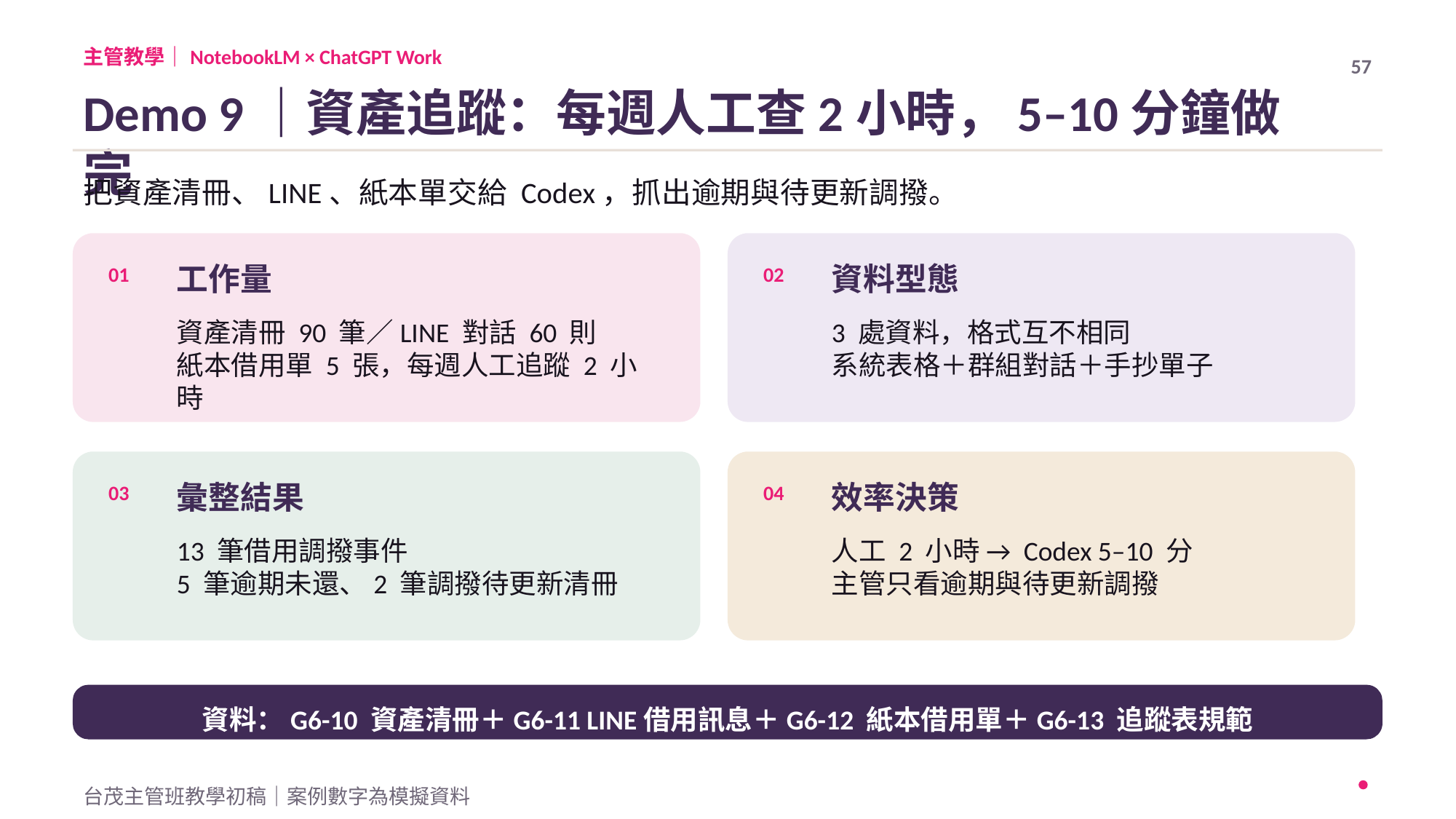

主管教學｜NotebookLM × ChatGPT Work
57
Demo 9｜資產追蹤：每週人工查2小時，5–10分鐘做完

把資產清冊、LINE、紙本單交給 Codex，抓出逾期與待更新調撥。

工作量
資料型態
01
02
資產清冊 90 筆／LINE 對話 60 則
紙本借用單 5 張，每週人工追蹤 2 小時
3 處資料，格式互不相同
系統表格＋群組對話＋手抄單子

彙整結果
效率決策
03
04
13 筆借用調撥事件
5 筆逾期未還、2 筆調撥待更新清冊
人工 2 小時 → Codex 5–10 分
主管只看逾期與待更新調撥

資料：G6-10 資產清冊＋G6-11 LINE借用訊息＋G6-12 紙本借用單＋G6-13 追蹤表規範
台茂主管班教學初稿｜案例數字為模擬資料